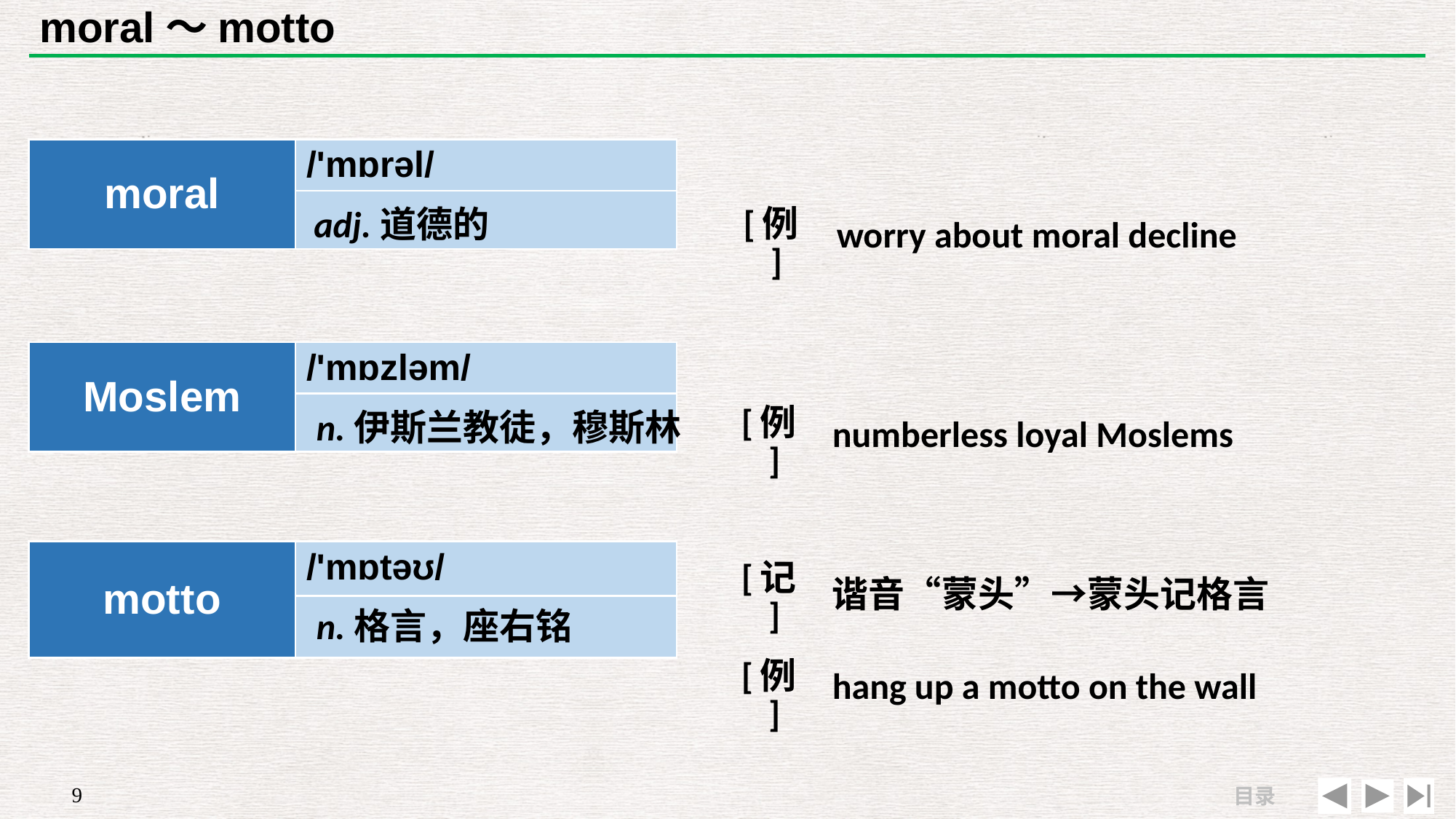

# moral～motto

| moral | /'mɒrəl/ |
| --- | --- |
|  |  |
|  |  |
| --- | --- |
| [例] | worry about moral decline |
adj.道德的
|  |  |
| --- | --- |
| [例] | numberless loyal Moslems |
| Moslem | /'mɒzləm/ |
| --- | --- |
|  |  |
n.伊斯兰教徒，穆斯林
| motto | /'mɒtəʊ/ |
| --- | --- |
|  |  |
| [记] | 谐音“蒙头”→蒙头记格言 |
| --- | --- |
| [例] | hang up a motto on the wall |
n.格言，座右铭